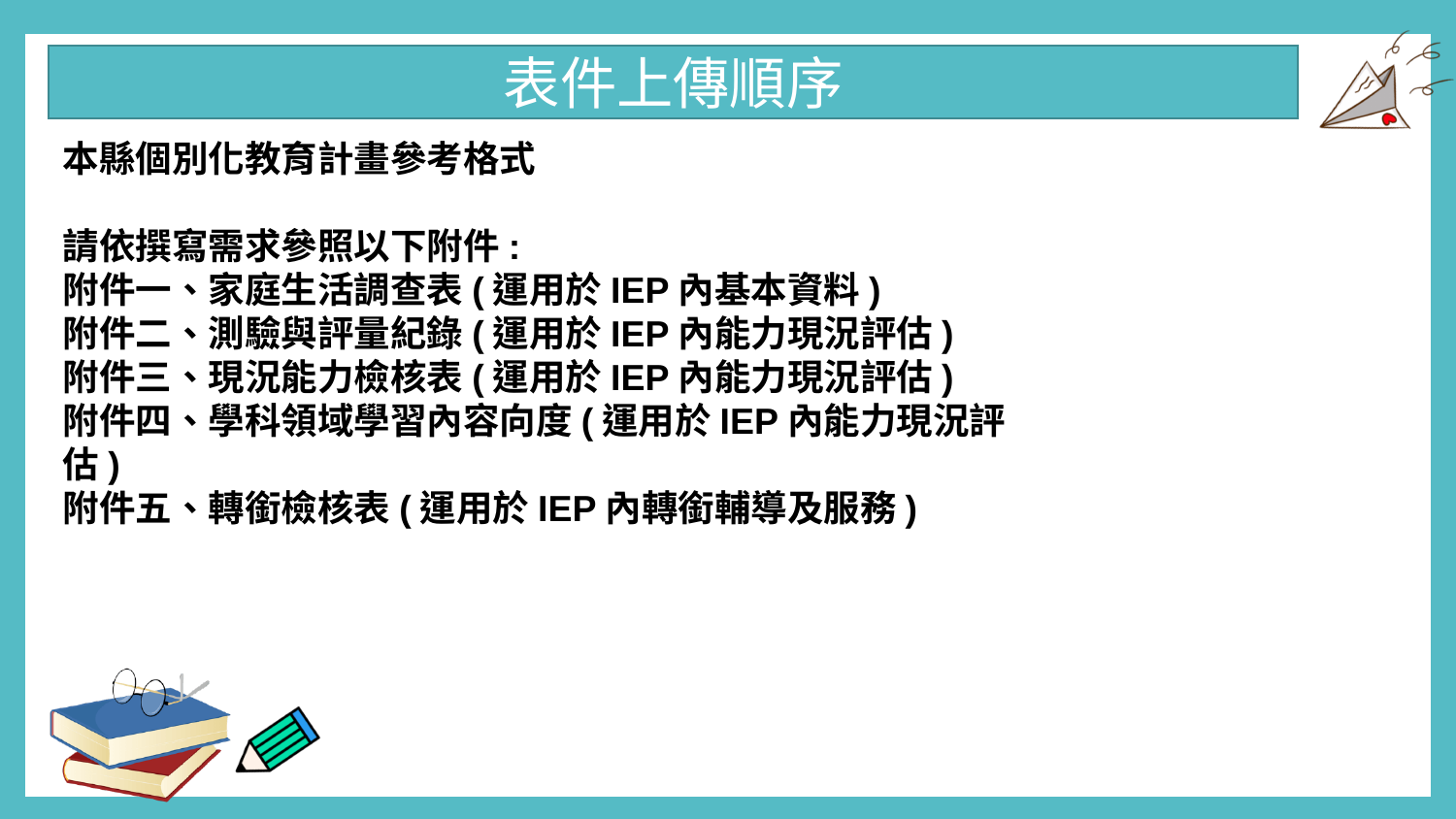

表件上傳順序
本縣個別化教育計畫參考格式

請依撰寫需求參照以下附件:
附件一、家庭生活調查表(運用於IEP內基本資料)
附件二、測驗與評量紀錄(運用於IEP內能力現況評估)
附件三、現況能力檢核表(運用於IEP內能力現況評估)
附件四、學科領域學習內容向度(運用於IEP內能力現況評估)
附件五、轉銜檢核表(運用於IEP內轉銜輔導及服務)